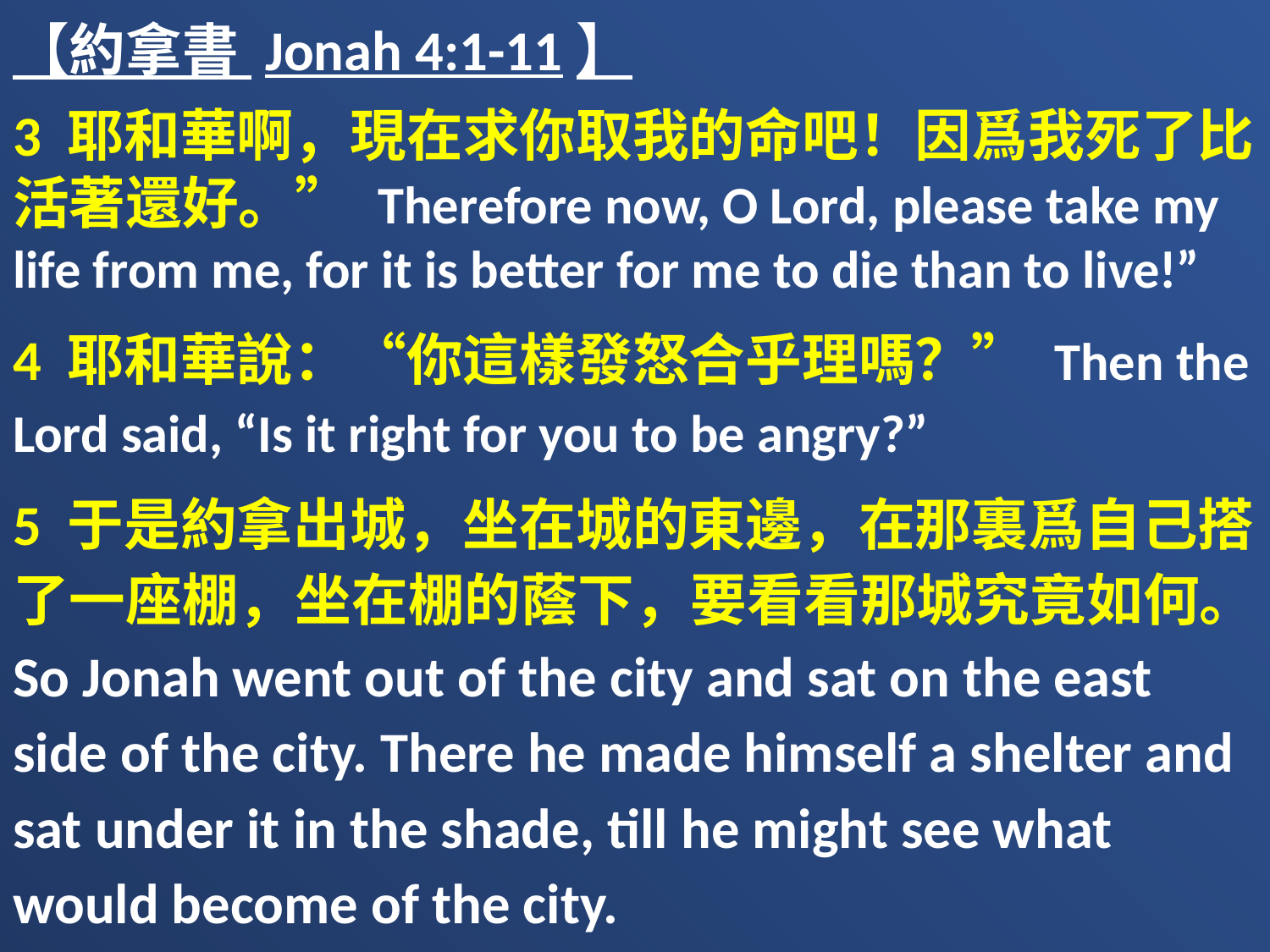

【約拿書 Jonah 4:1-11】
3 耶和華啊，現在求你取我的命吧！因爲我死了比活著還好。” Therefore now, O Lord, please take my life from me, for it is better for me to die than to live!”
4 耶和華說：“你這樣發怒合乎理嗎？” Then the Lord said, “Is it right for you to be angry?”
5 于是約拿出城，坐在城的東邊，在那裏爲自己搭了一座棚，坐在棚的蔭下，要看看那城究竟如何。So Jonah went out of the city and sat on the east side of the city. There he made himself a shelter and sat under it in the shade, till he might see what would become of the city.